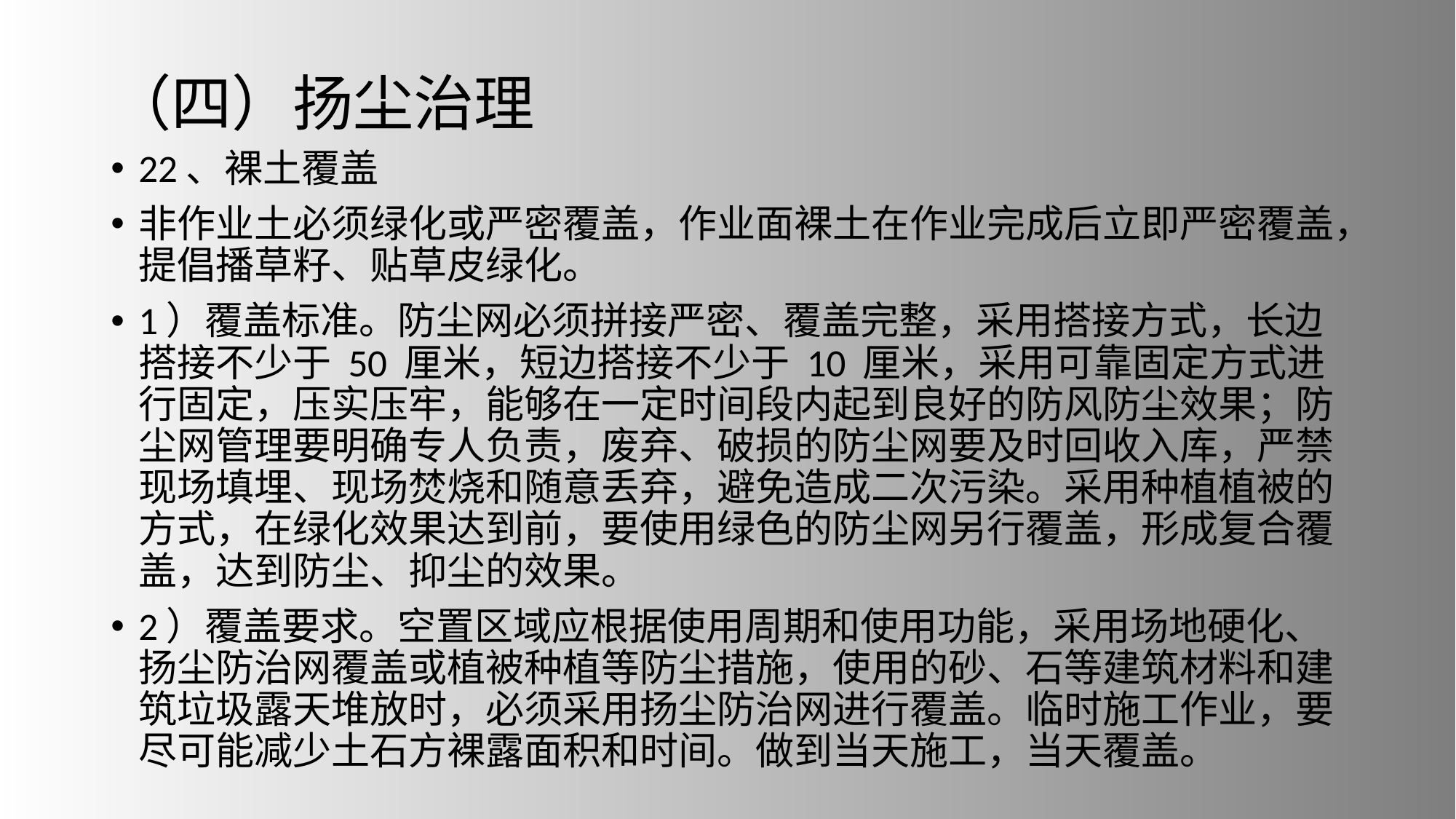

# （四）扬尘治理
22、裸土覆盖
非作业土必须绿化或严密覆盖，作业面裸土在作业完成后立即严密覆盖，提倡播草籽、贴草皮绿化。
1）覆盖标准。防尘网必须拼接严密、覆盖完整，采用搭接方式，长边搭接不少于 50 厘米，短边搭接不少于 10 厘米，采用可靠固定方式进行固定，压实压牢，能够在一定时间段内起到良好的防风防尘效果；防尘网管理要明确专人负责，废弃、破损的防尘网要及时回收入库，严禁现场填埋、现场焚烧和随意丢弃，避免造成二次污染。采用种植植被的方式，在绿化效果达到前，要使用绿色的防尘网另行覆盖，形成复合覆盖，达到防尘、抑尘的效果。
2）覆盖要求。空置区域应根据使用周期和使用功能，采用场地硬化、扬尘防治网覆盖或植被种植等防尘措施，使用的砂、石等建筑材料和建筑垃圾露天堆放时，必须采用扬尘防治网进行覆盖。临时施工作业，要尽可能减少土石方裸露面积和时间。做到当天施工，当天覆盖。